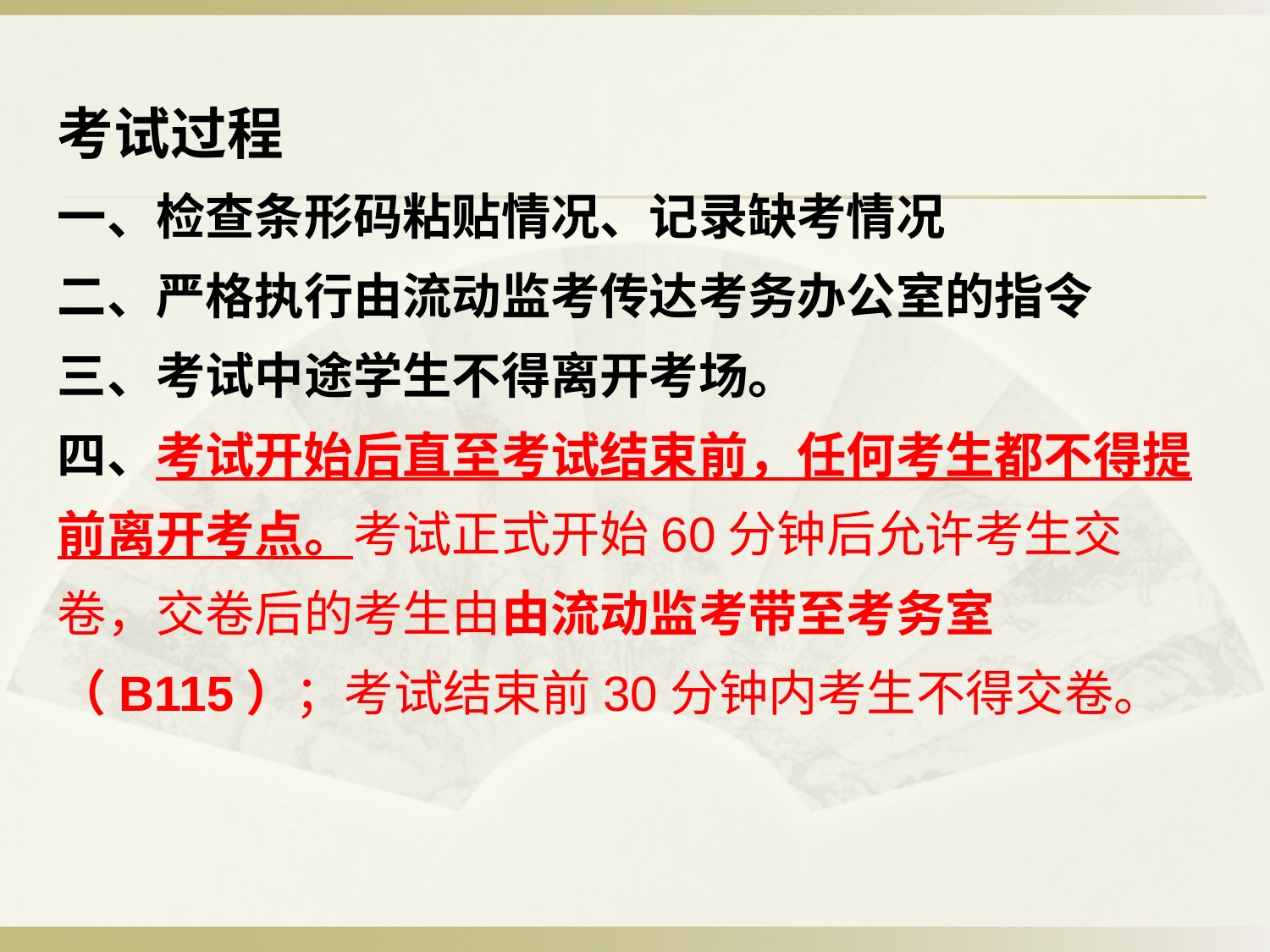

考试过程
一、检查条形码粘贴情况、记录缺考情况
二、严格执行由流动监考传达考务办公室的指令
三、考试中途学生不得离开考场。
四、考试开始后直至考试结束前，任何考生都不得提前离开考点。考试正式开始60分钟后允许考生交卷，交卷后的考生由由流动监考带至考务室（B115）；考试结束前30分钟内考生不得交卷。